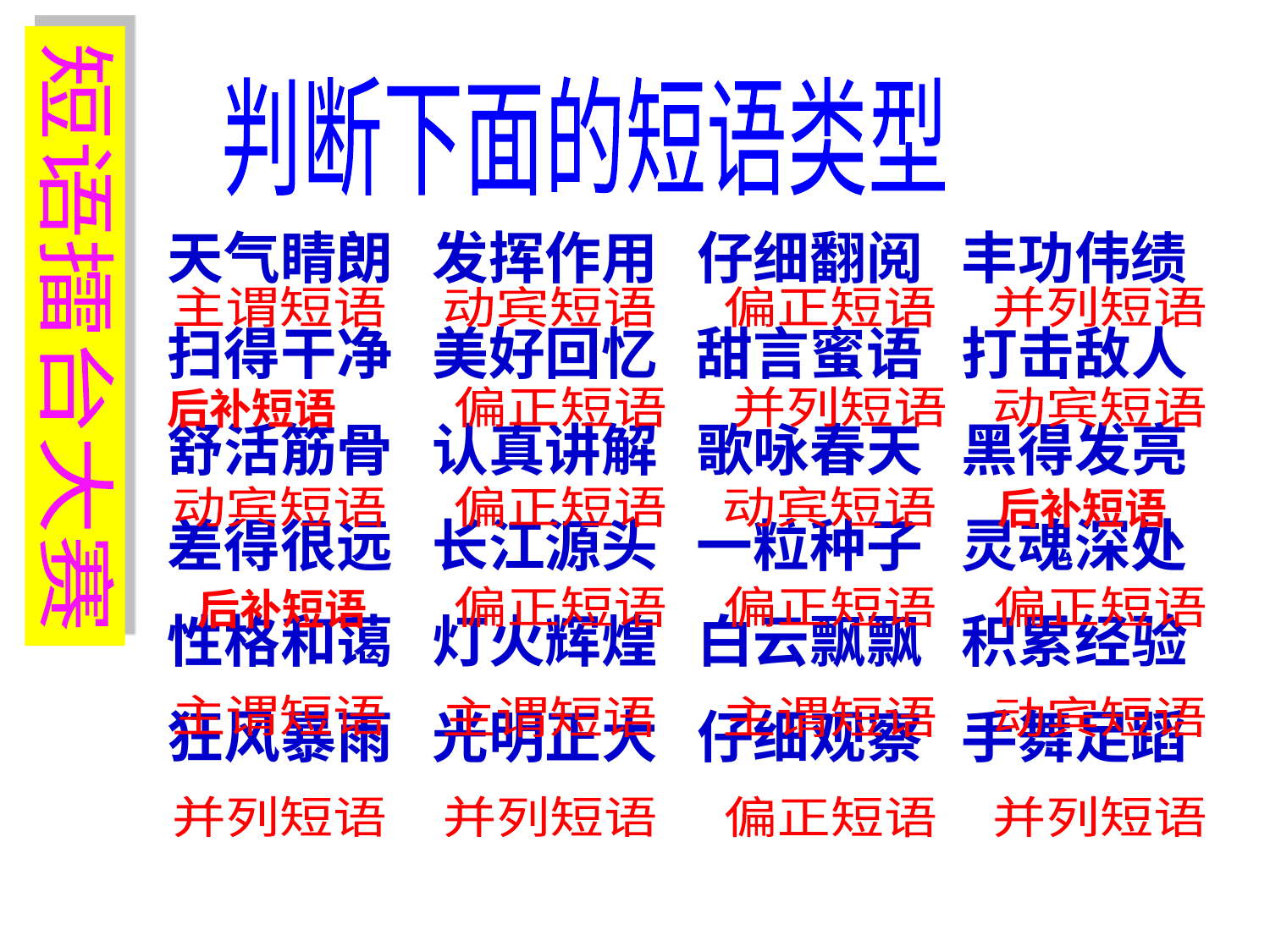

判断下面的短语类型

天气睛朗   发挥作用   仔细翻阅   丰功伟绩
扫得干净   美好回忆   甜言蜜语   打击敌人
舒活筋骨   认真讲解   歌咏春天   黑得发亮
差得很远   长江源头   一粒种子   灵魂深处
性格和蔼   灯火辉煌   白云飘飘   积累经验
狂风暴雨   光明正大   仔细观察   手舞足蹈

主谓短语
动宾短语
偏正短语
并列短语
短语擂台大赛
后补短语
偏正短语
并列短语
动宾短语
后补短语
动宾短语
偏正短语
动宾短语
后补短语
偏正短语
偏正短语
偏正短语
主谓短语
主谓短语
主谓短语
动宾短语
并列短语
并列短语
偏正短语
并列短语